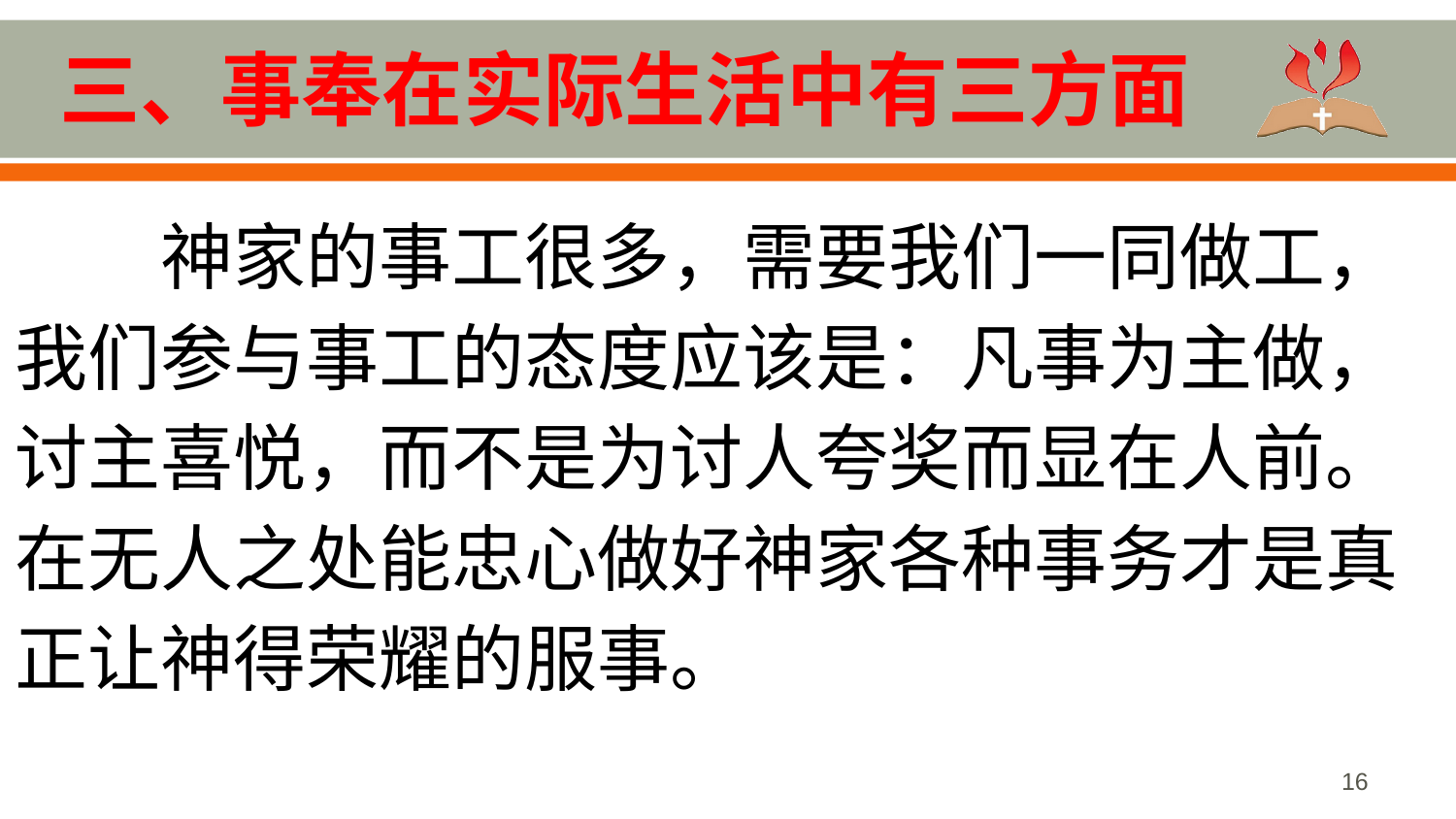

# 三、事奉在实际生活中有三方面
神家的事工很多，需要我们一同做工，我们参与事工的态度应该是：凡事为主做，讨主喜悦，而不是为讨人夸奖而显在人前。在无人之处能忠心做好神家各种事务才是真正让神得荣耀的服事。

16